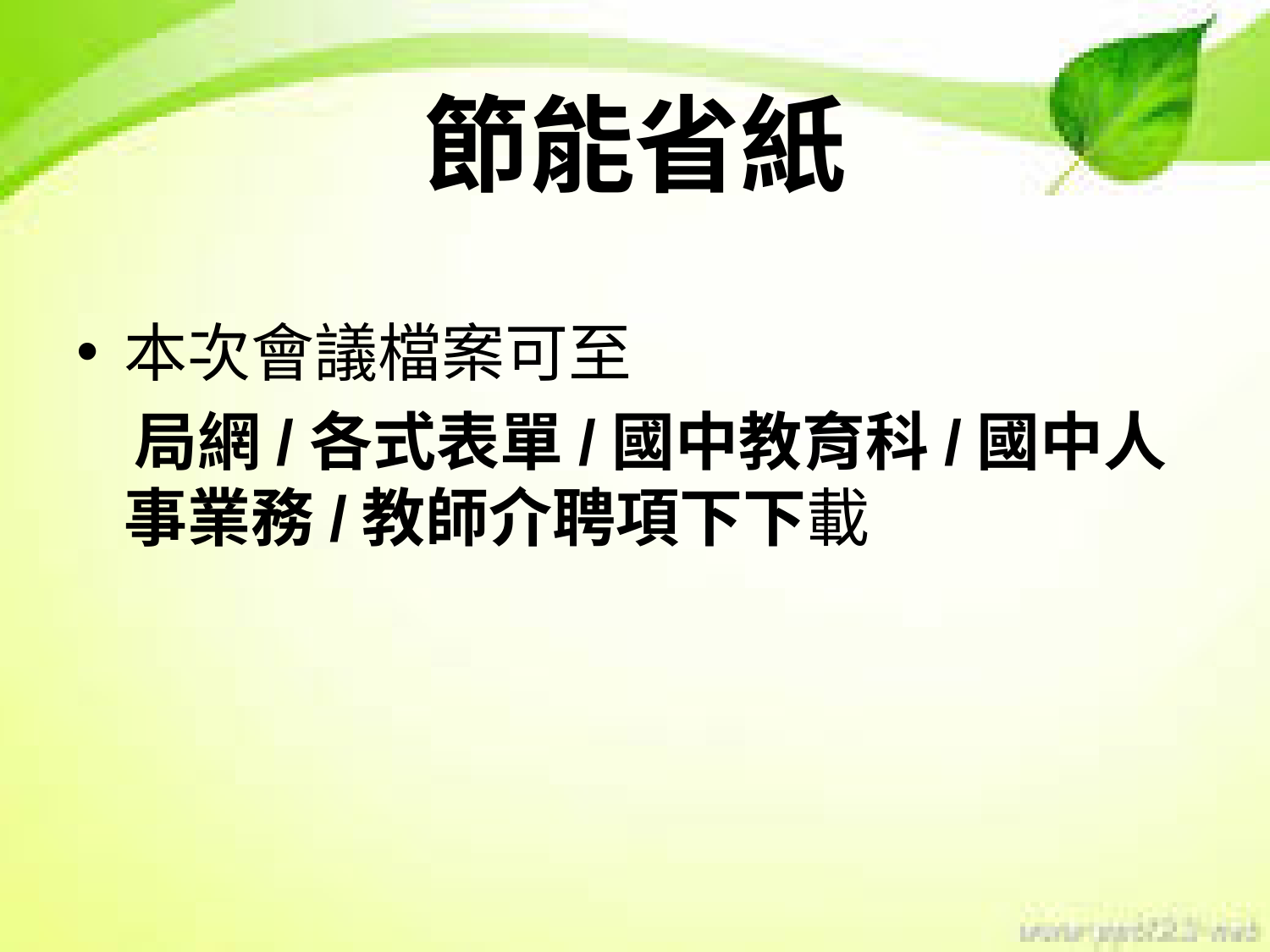

# 節能省紙
本次會議檔案可至
   局網/各式表單/國中教育科/國中人事業務/教師介聘項下下載